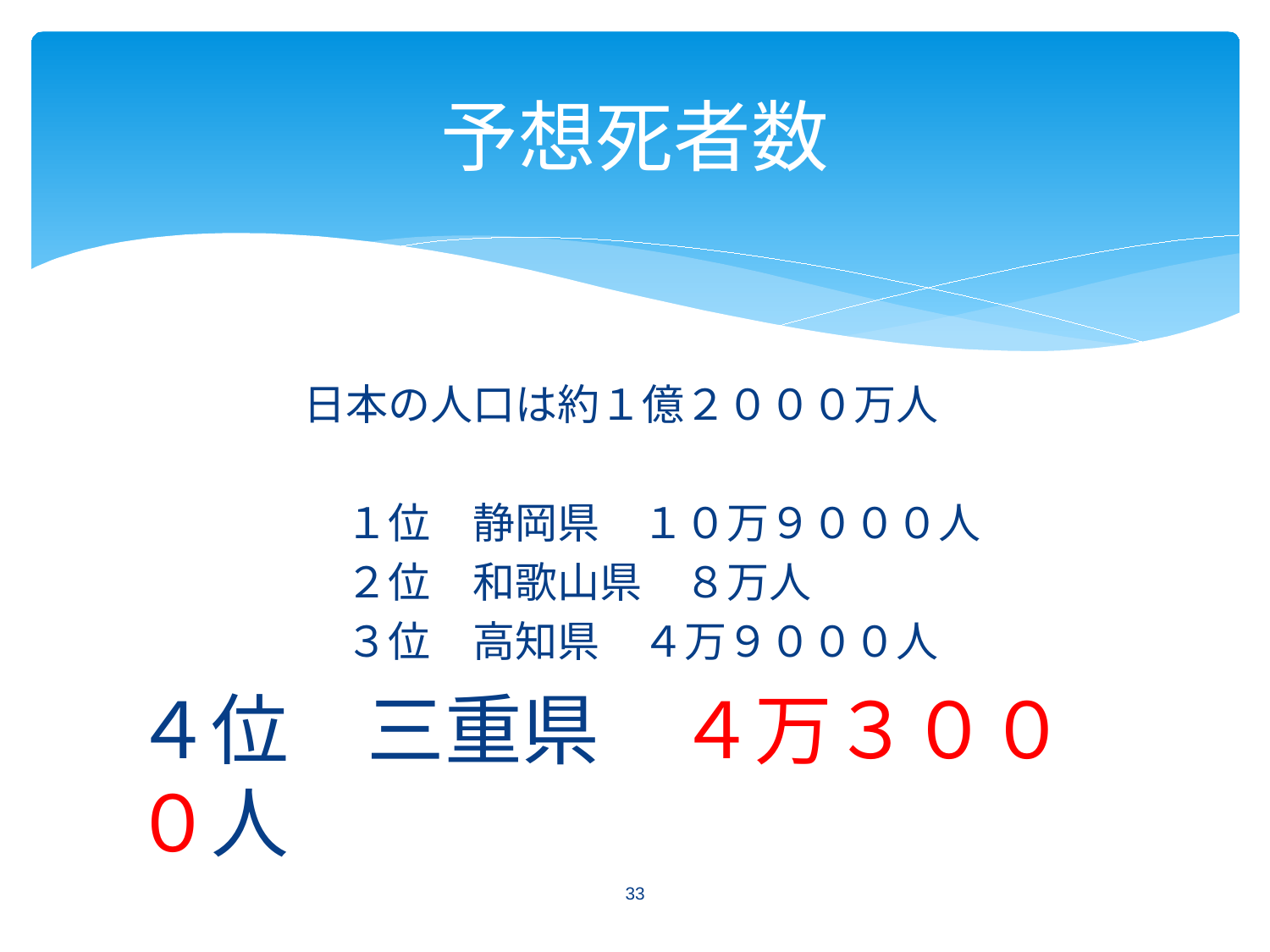

# 予想死者数
　　　　日本の人口は約１億２０００万人

　　　　　１位　静岡県　１０万９０００人
　　　　　２位　和歌山県　８万人
　　　　　３位　高知県　４万９０００人
４位　三重県　４万３０００人

33